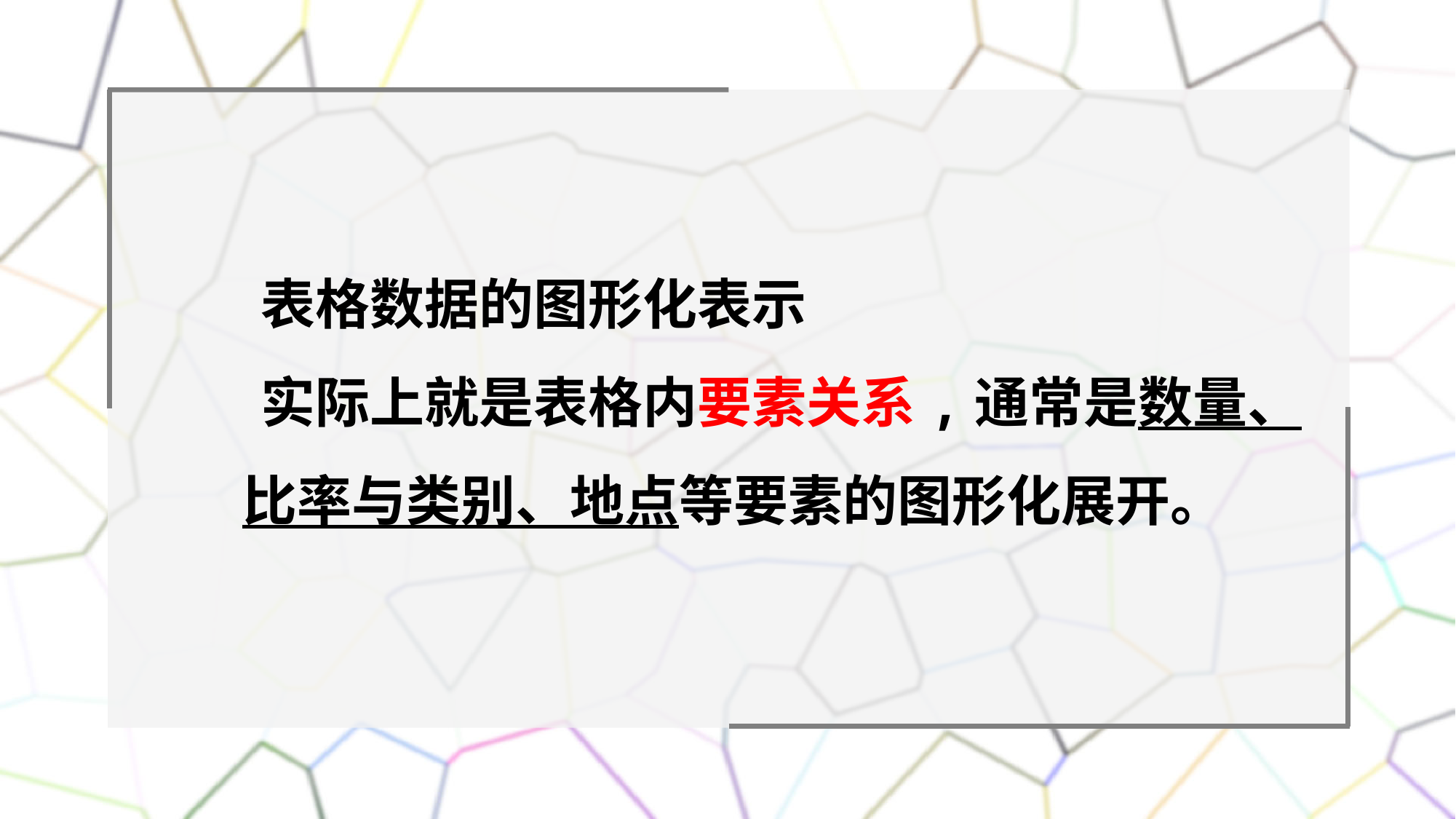

表格数据的图形化表示
实际上就是表格内要素关系,通常是数量、比率与类别、地点等要素的图形化展开。